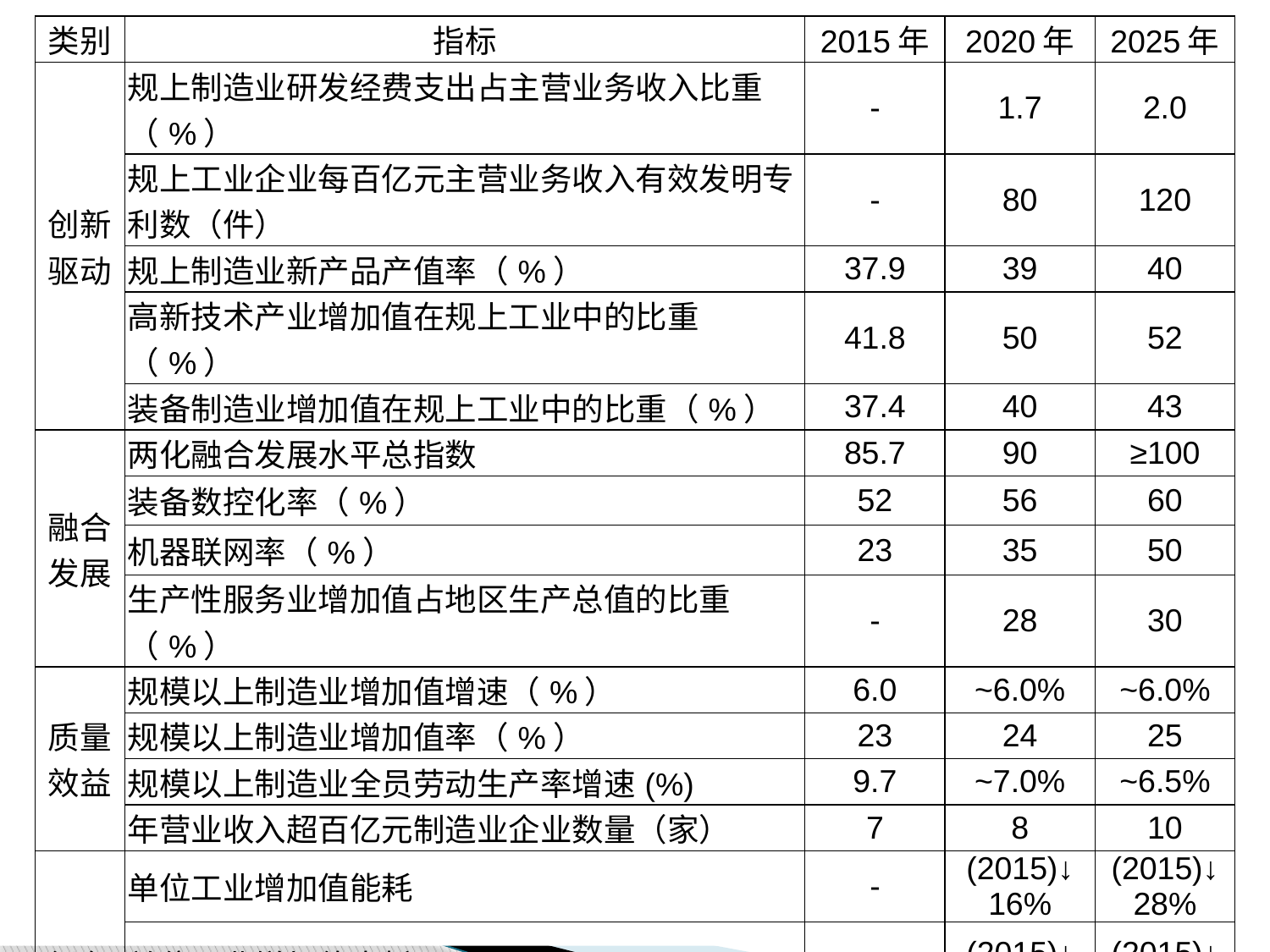

| 类别 | 指标 | 2015年 | 2020年 | 2025年 |
| --- | --- | --- | --- | --- |
| 创新驱动 | 规上制造业研发经费支出占主营业务收入比重（%） | - | 1.7 | 2.0 |
|  | 规上工业企业每百亿元主营业务收入有效发明专利数（件） | - | 80 | 120 |
|  | 规上制造业新产品产值率（%） | 37.9 | 39 | 40 |
|  | 高新技术产业增加值在规上工业中的比重（%） | 41.8 | 50 | 52 |
|  | 装备制造业增加值在规上工业中的比重（%） | 37.4 | 40 | 43 |
| 融合发展 | 两化融合发展水平总指数 | 85.7 | 90 | ≥100 |
|  | 装备数控化率（%） | 52 | 56 | 60 |
|  | 机器联网率（%） | 23 | 35 | 50 |
|  | 生产性服务业增加值占地区生产总值的比重（%） | - | 28 | 30 |
| 质量效益 | 规模以上制造业增加值增速（%） | 6.0 | ~6.0% | ~6.0% |
|  | 规模以上制造业增加值率（%） | 23 | 24 | 25 |
|  | 规模以上制造业全员劳动生产率增速(%) | 9.7 | ~7.0% | ~6.5% |
|  | 年营业收入超百亿元制造业企业数量（家） | 7 | 8 | 10 |
| 绿色制造 | 单位工业增加值能耗 | - | (2015)↓ 16% | (2015)↓ 28% |
|  | 单位工业增加值水耗 | - | (2015)↓ 16% | (2015)↓ 30% |
|  | 工业主要污染物排放 | - | (2015)↓ 10% | (2015)↓ 15% |
|  | 工业固体废弃物综合利用率（%） | 93 | 93以上 | 94以上 |